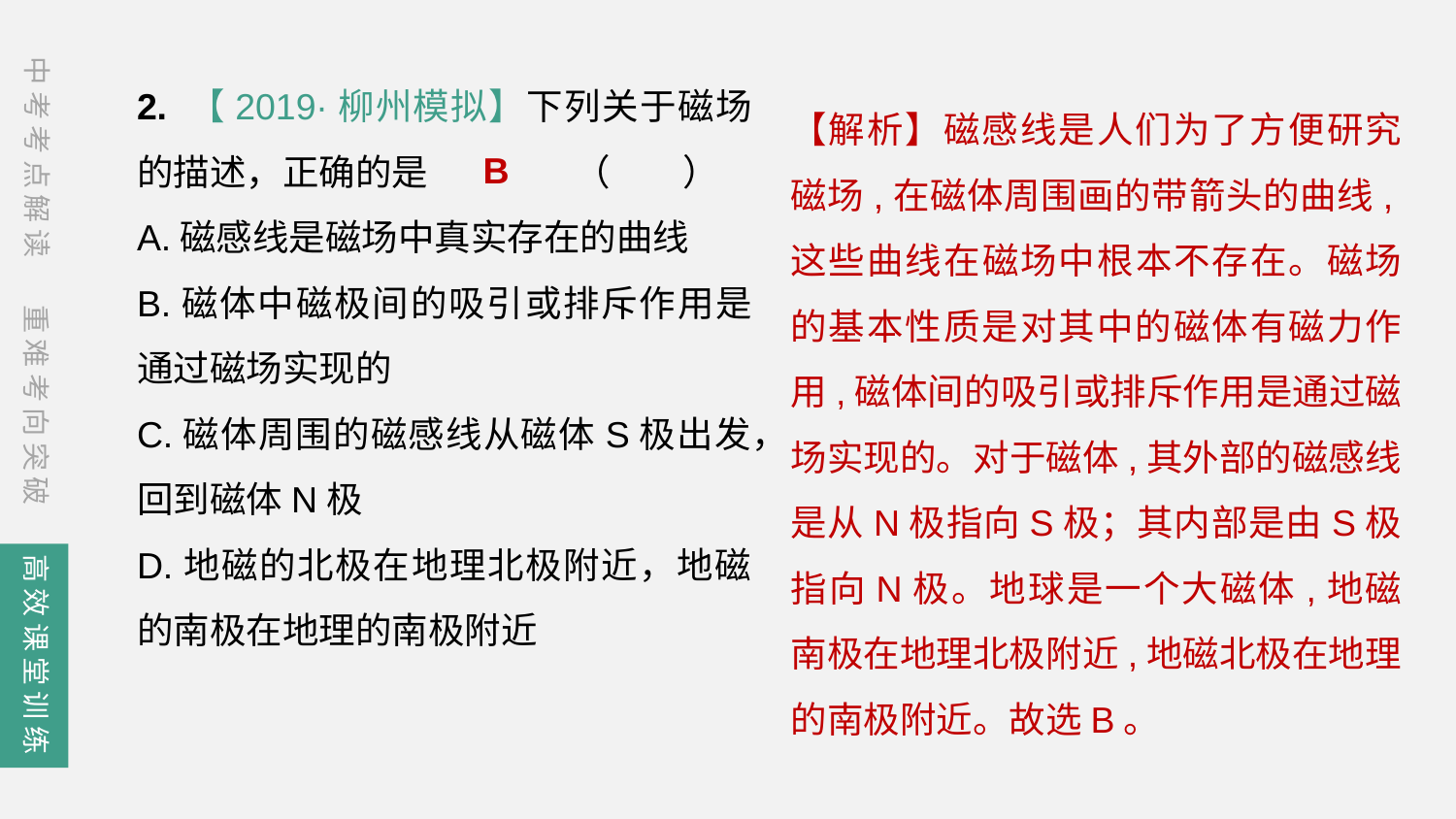

中考考点解读
2. 【2019·柳州模拟】下列关于磁场的描述，正确的是	（　　）
A.磁感线是磁场中真实存在的曲线
B.磁体中磁极间的吸引或排斥作用是通过磁场实现的
C.磁体周围的磁感线从磁体S极出发，回到磁体N极
D.地磁的北极在地理北极附近，地磁的南极在地理的南极附近
【解析】磁感线是人们为了方便研究磁场,在磁体周围画的带箭头的曲线,这些曲线在磁场中根本不存在。磁场的基本性质是对其中的磁体有磁力作用,磁体间的吸引或排斥作用是通过磁场实现的。对于磁体,其外部的磁感线是从N极指向S极；其内部是由S极指向N极。地球是一个大磁体,地磁南极在地理北极附近,地磁北极在地理的南极附近。故选B。
B
重难考向突破
高效课堂训练